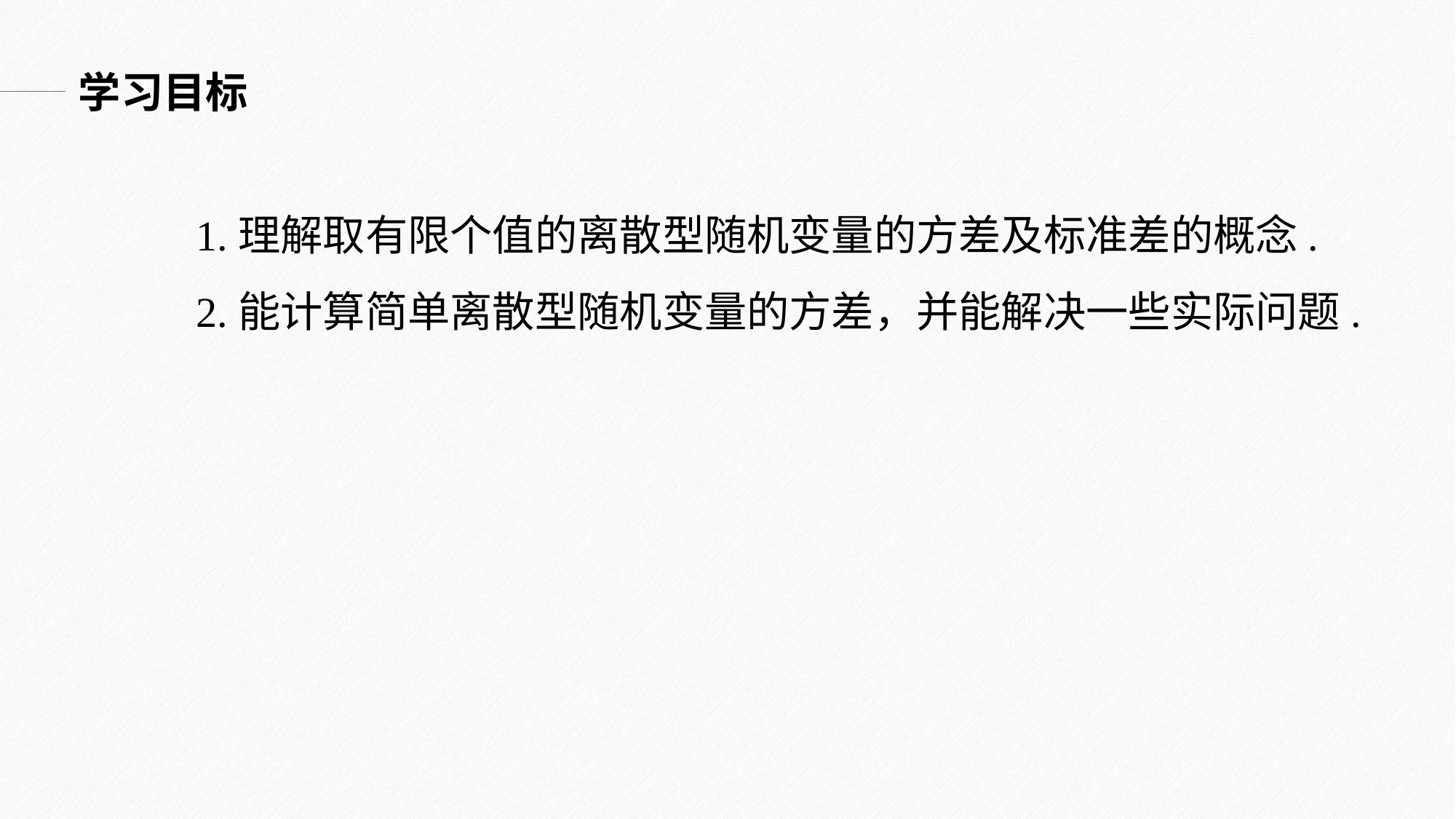

学习目标
1.理解取有限个值的离散型随机变量的方差及标准差的概念.
2.能计算简单离散型随机变量的方差，并能解决一些实际问题.